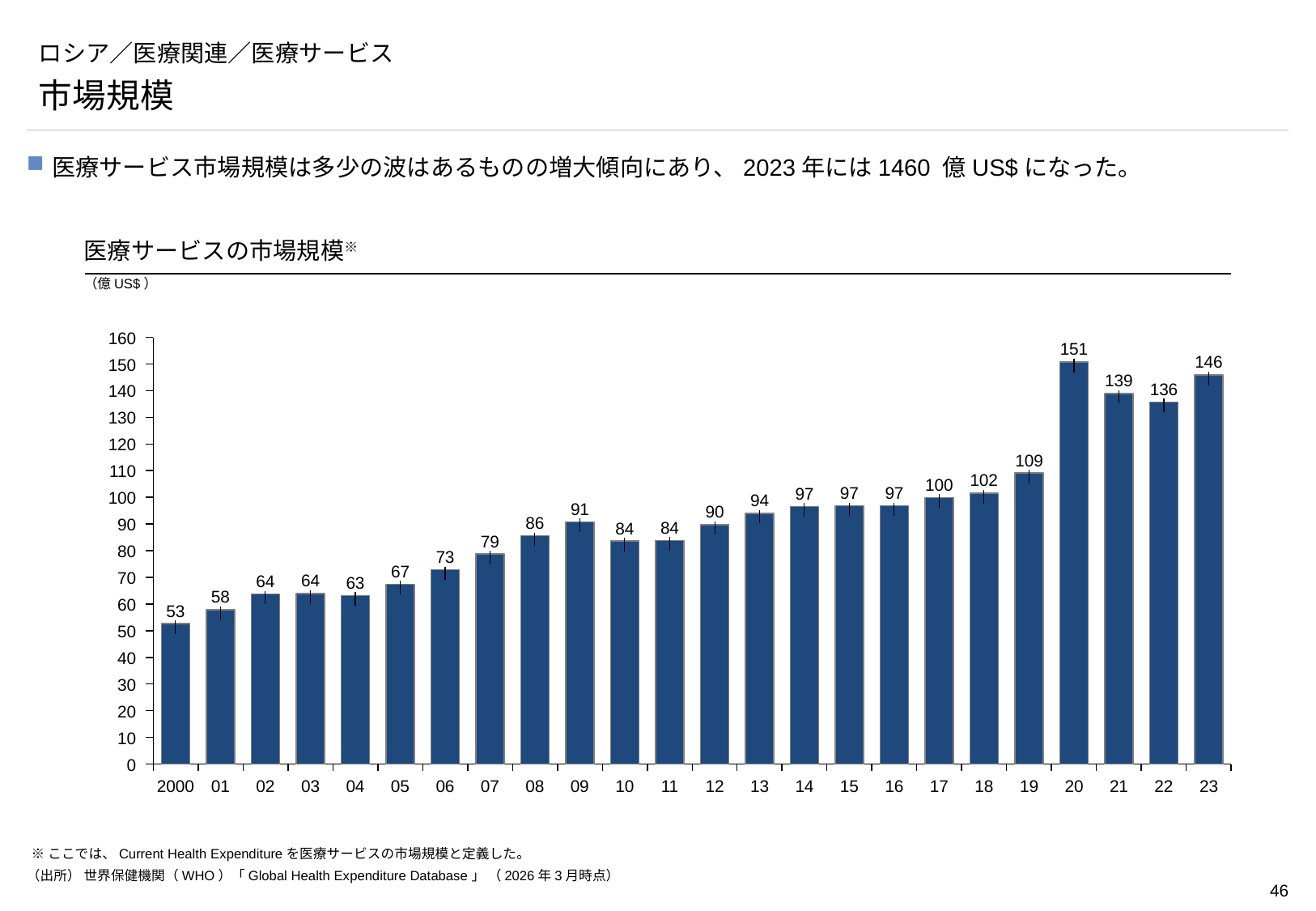

# ロシア／医療関連／医療サービス
市場規模
医療サービス市場規模は多少の波はあるものの増大傾向にあり、2023年には1460 億US$になった。
医療サービスの市場規模※
（億US$）

### Chart

| Category |  |
|---|---|
160
151
146
150
139
136
140
130
120
109
110
102
100
97
97
97
100
94
91
90
86
90
84
84
79
80
73
67
70
64
64
63
58
60
53
50
40
30
20
10
0
2000
01
02
03
04
05
06
07
08
09
10
11
12
13
14
15
16
17
18
19
20
21
22
23
※ここでは、Current Health Expenditureを医療サービスの市場規模と定義した。
（出所） 世界保健機関（WHO）「Global Health Expenditure Database」 （2026年3月時点）